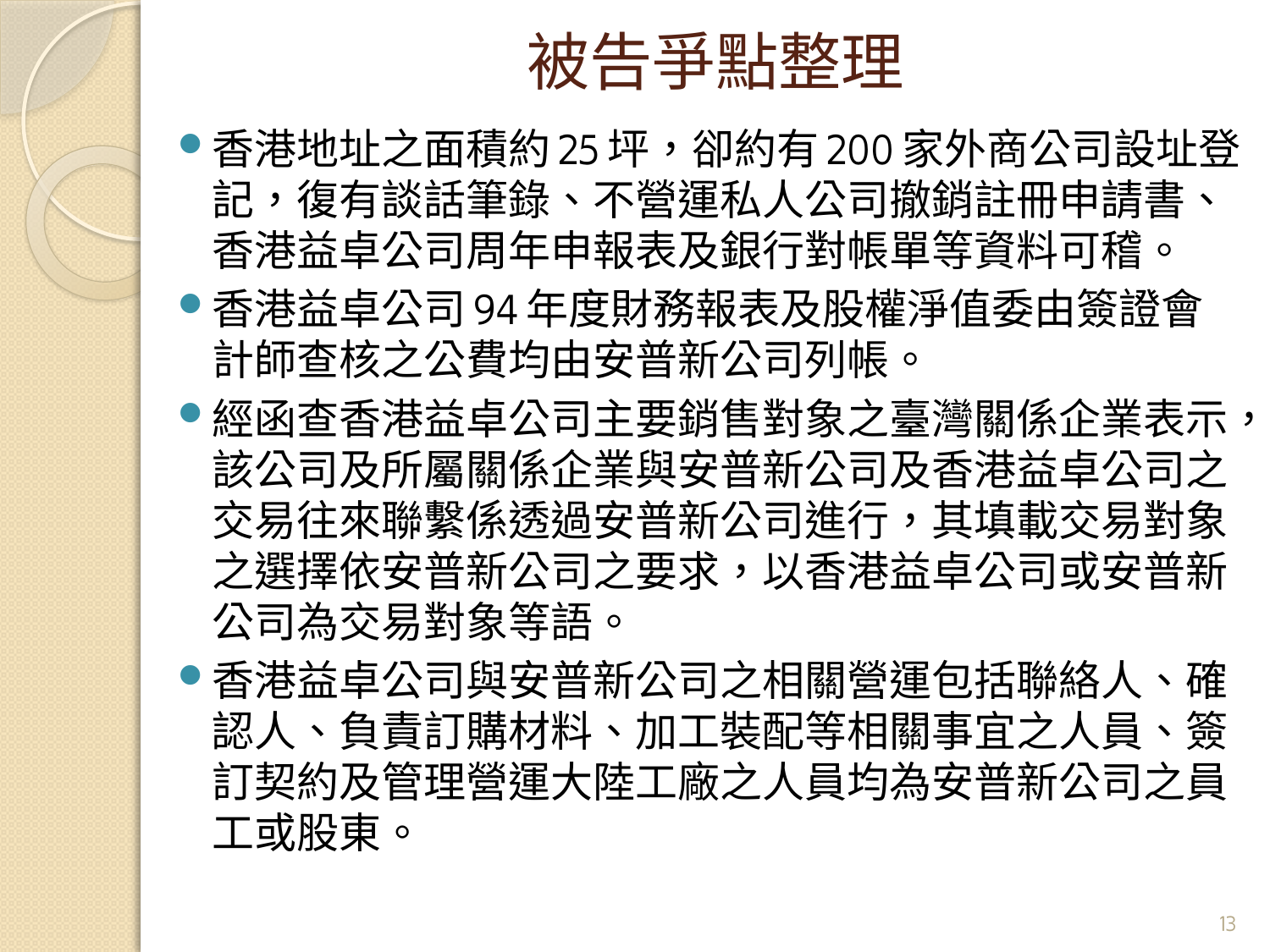

# 被告爭點整理
香港地址之面積約25坪，卻約有200家外商公司設址登記，復有談話筆錄、不營運私人公司撤銷註冊申請書、香港益卓公司周年申報表及銀行對帳單等資料可稽。
香港益卓公司94年度財務報表及股權淨值委由簽證會計師查核之公費均由安普新公司列帳。
經函查香港益卓公司主要銷售對象之臺灣關係企業表示，該公司及所屬關係企業與安普新公司及香港益卓公司之交易往來聯繫係透過安普新公司進行，其填載交易對象之選擇依安普新公司之要求，以香港益卓公司或安普新公司為交易對象等語。
香港益卓公司與安普新公司之相關營運包括聯絡人、確認人、負責訂購材料、加工裝配等相關事宜之人員、簽訂契約及管理營運大陸工廠之人員均為安普新公司之員工或股東。

13